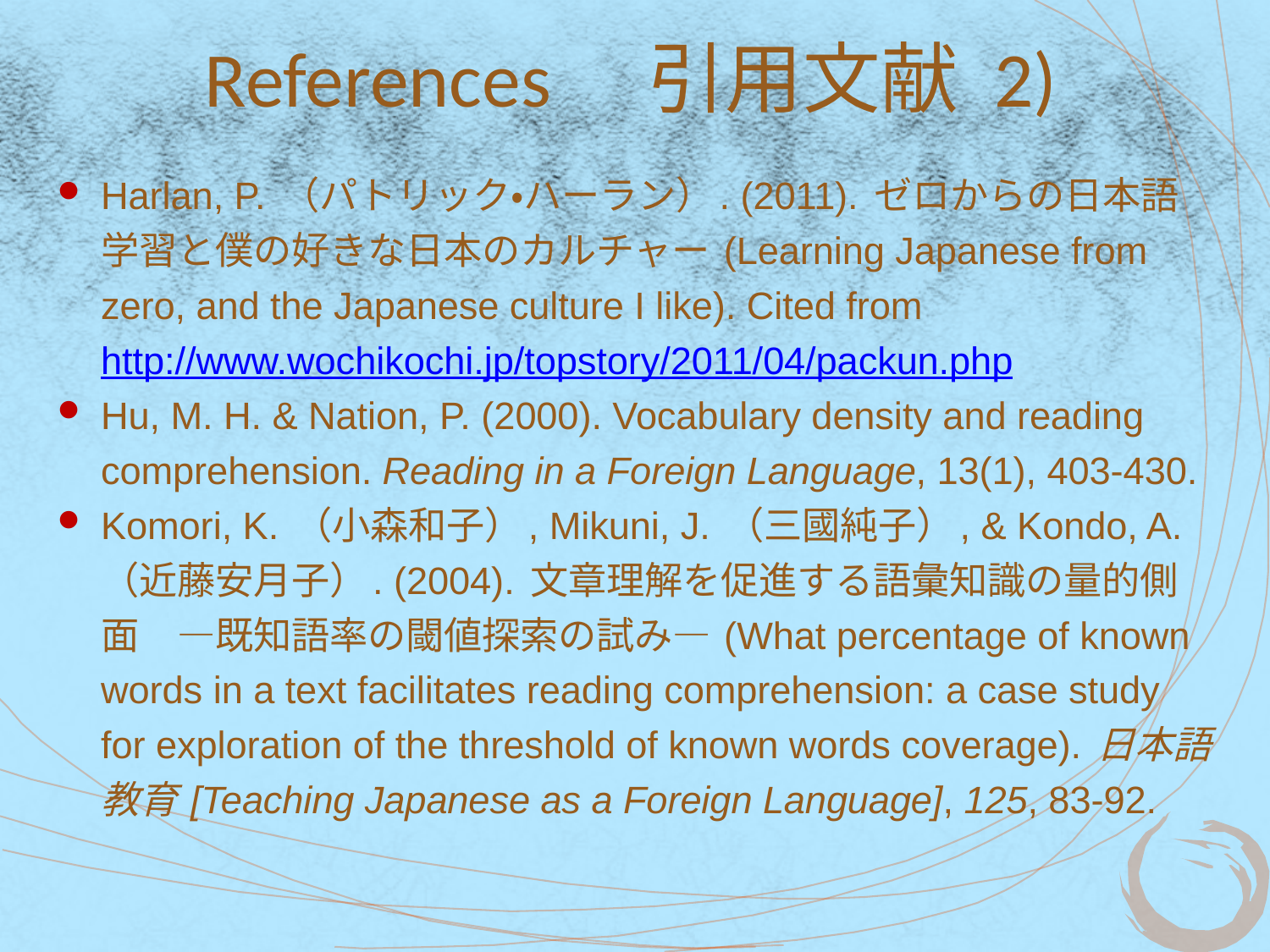

# References　引用文献 2)
Harlan, P. （パトリック・ハーラン）. (2011). ゼロからの日本語学習と僕の好きな日本のカルチャー (Learning Japanese from zero, and the Japanese culture I like). Cited from http://www.wochikochi.jp/topstory/2011/04/packun.php
Hu, M. H. & Nation, P. (2000). Vocabulary density and reading comprehension. Reading in a Foreign Language, 13(1), 403-430.
Komori, K. （小森和子）, Mikuni, J. （三國純子）, & Kondo, A. （近藤安月子）. (2004). 文章理解を促進する語彙知識の量的側面　―既知語率の閾値探索の試み― (What percentage of known words in a text facilitates reading comprehension: a case study for exploration of the threshold of known words coverage). 日本語教育 [Teaching Japanese as a Foreign Language], 125, 83-92.